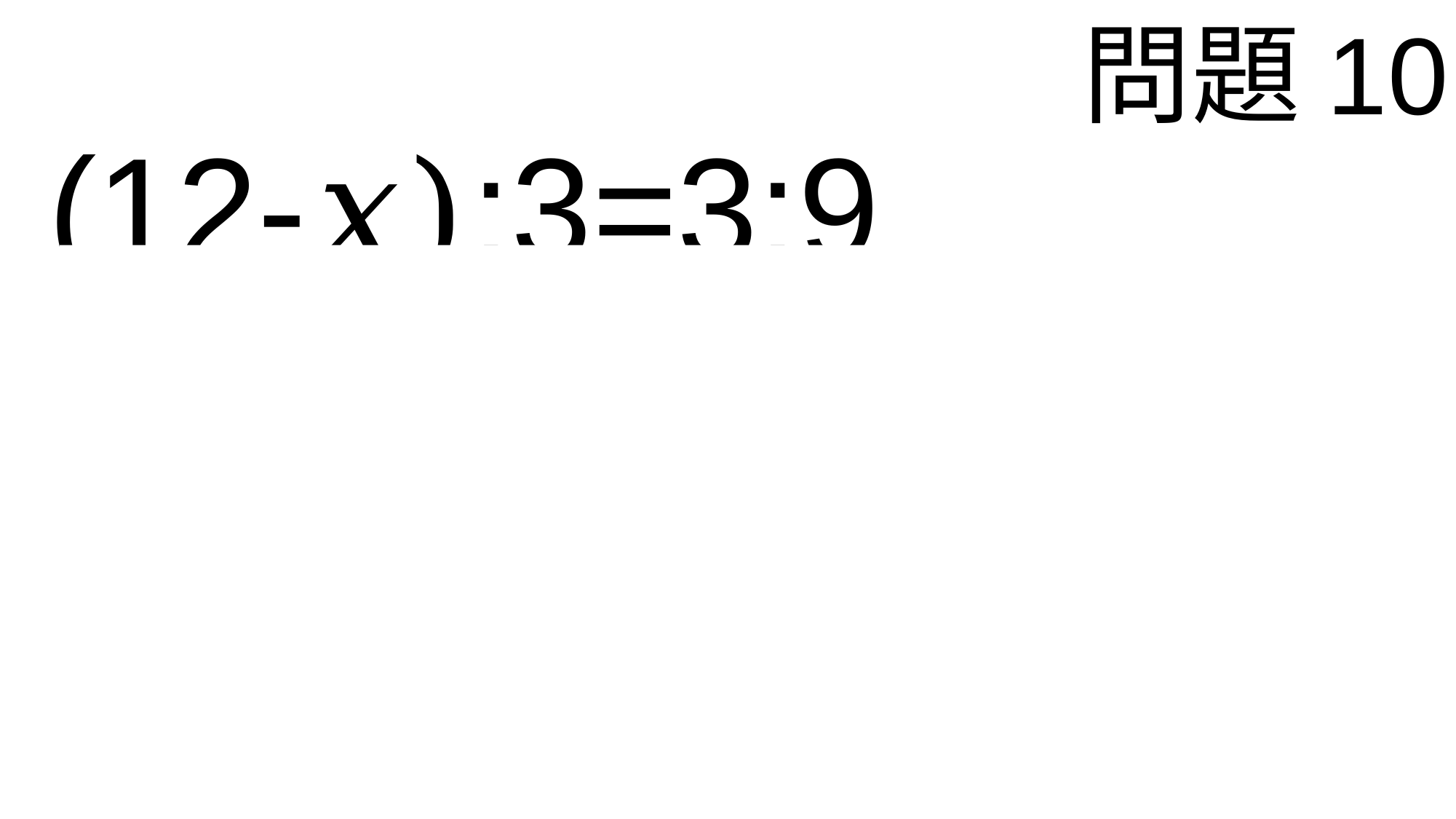

問題10
(12-𝑥):3=3:9

 　9(12-𝑥)=9
    108-9𝑥 =9
                -9𝑥 = -99
                   𝑥 =  11